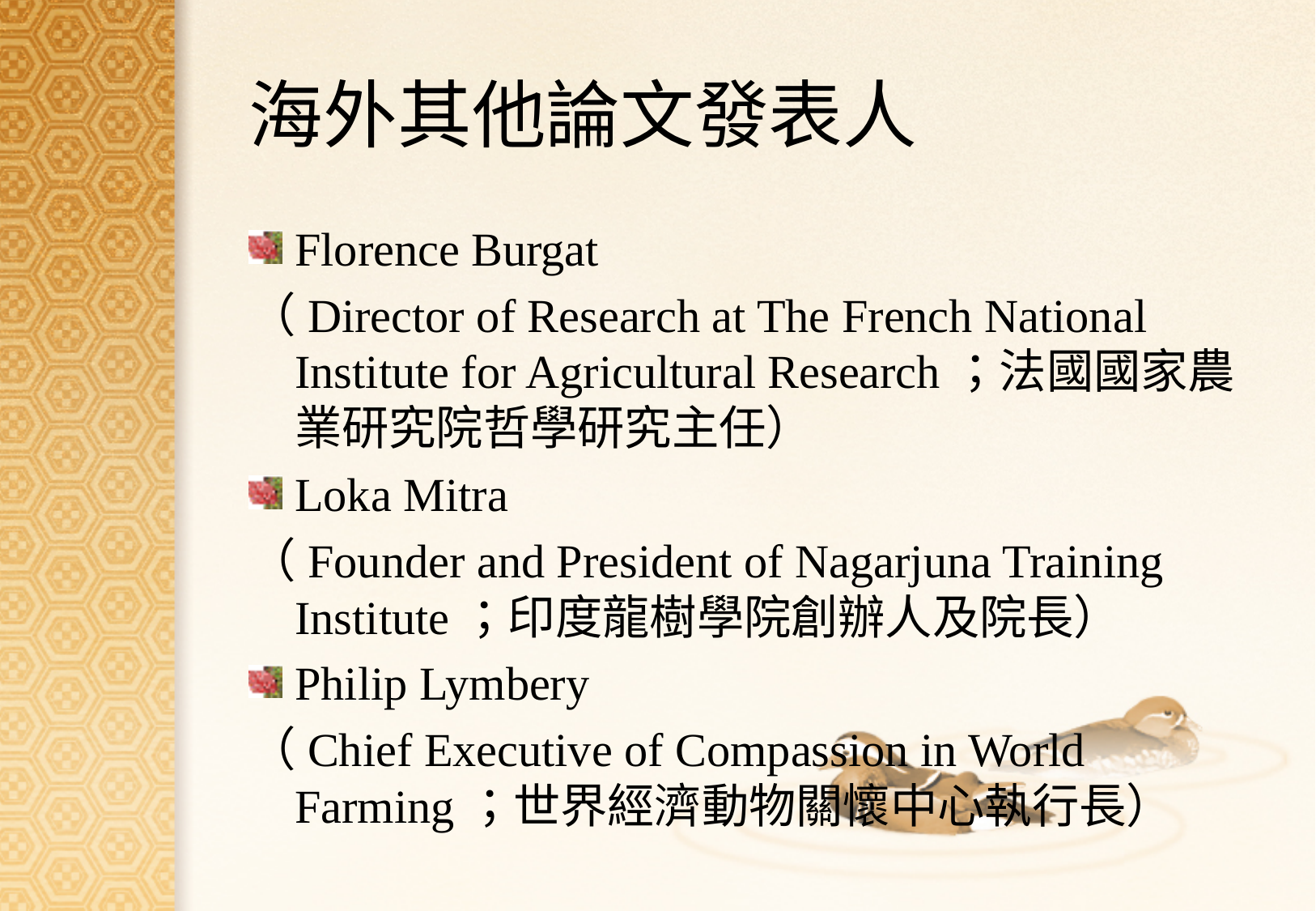

# 海外其他論文發表人
Florence Burgat
（Director of Research at The French National Institute for Agricultural Research；法國國家農業研究院哲學研究主任）
Loka Mitra
（Founder and President of Nagarjuna Training Institute；印度龍樹學院創辦人及院長）
Philip Lymbery
（Chief Executive of Compassion in World Farming；世界經濟動物關懷中心執行長）